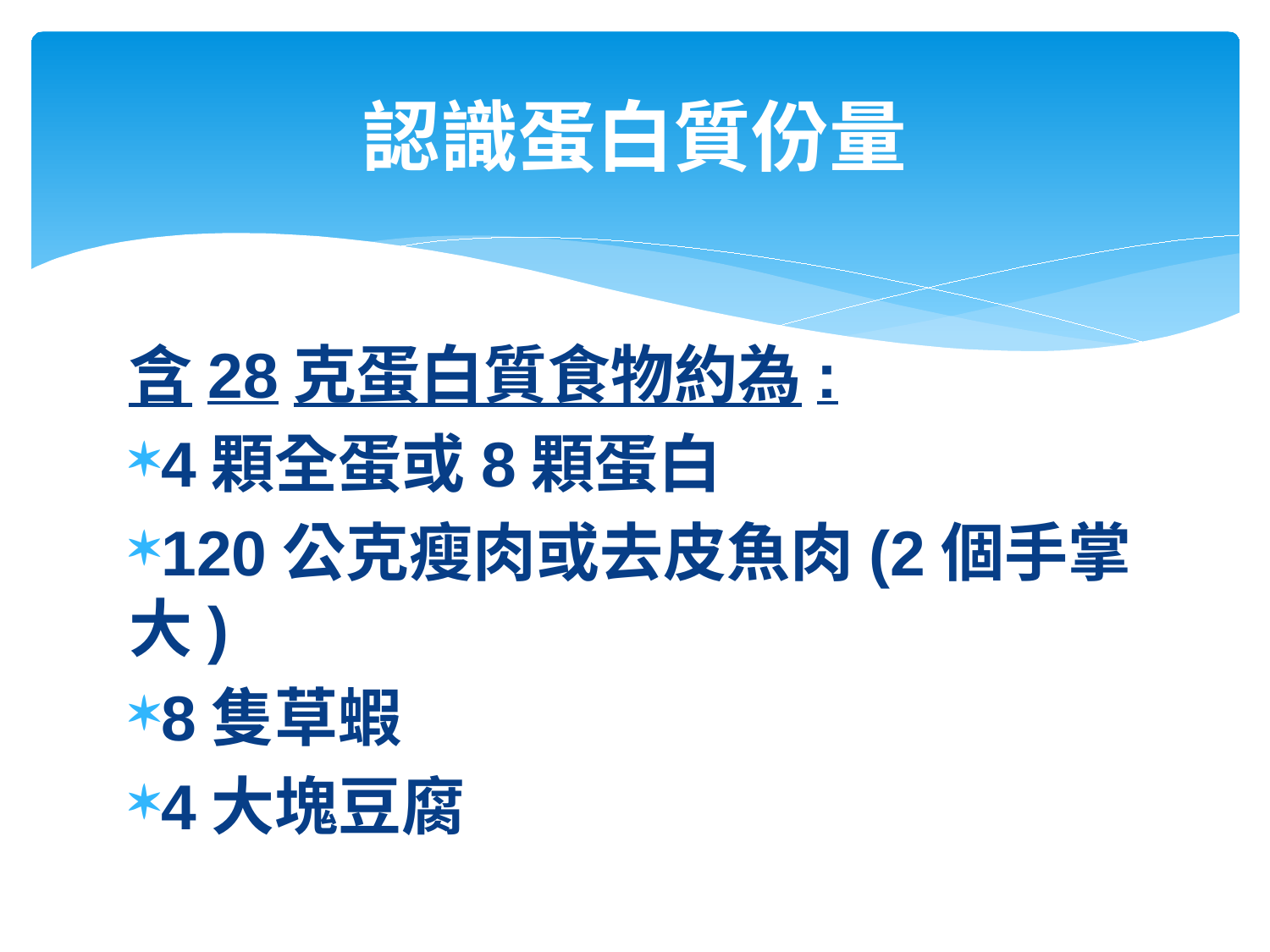

# 認識蛋白質份量
含28克蛋白質食物約為:
4顆全蛋或8顆蛋白
120公克瘦肉或去皮魚肉(2個手掌大)
8隻草蝦
4大塊豆腐